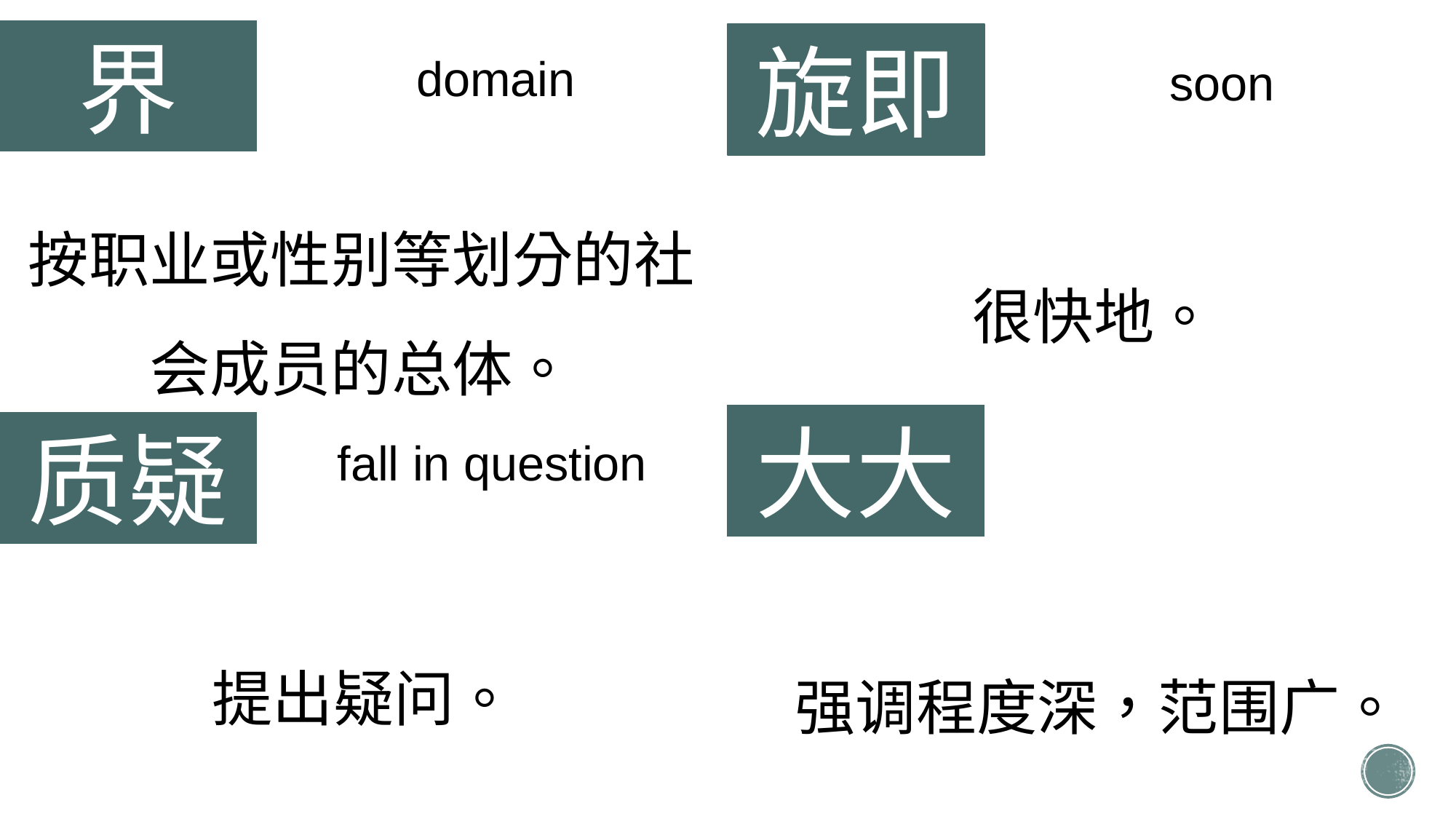

界
旋即
domain
soon
按职业或性别等划分的社会成员的总体。
很快地。
大大
质疑
fall in question
提出疑问。
强调程度深，范围广。